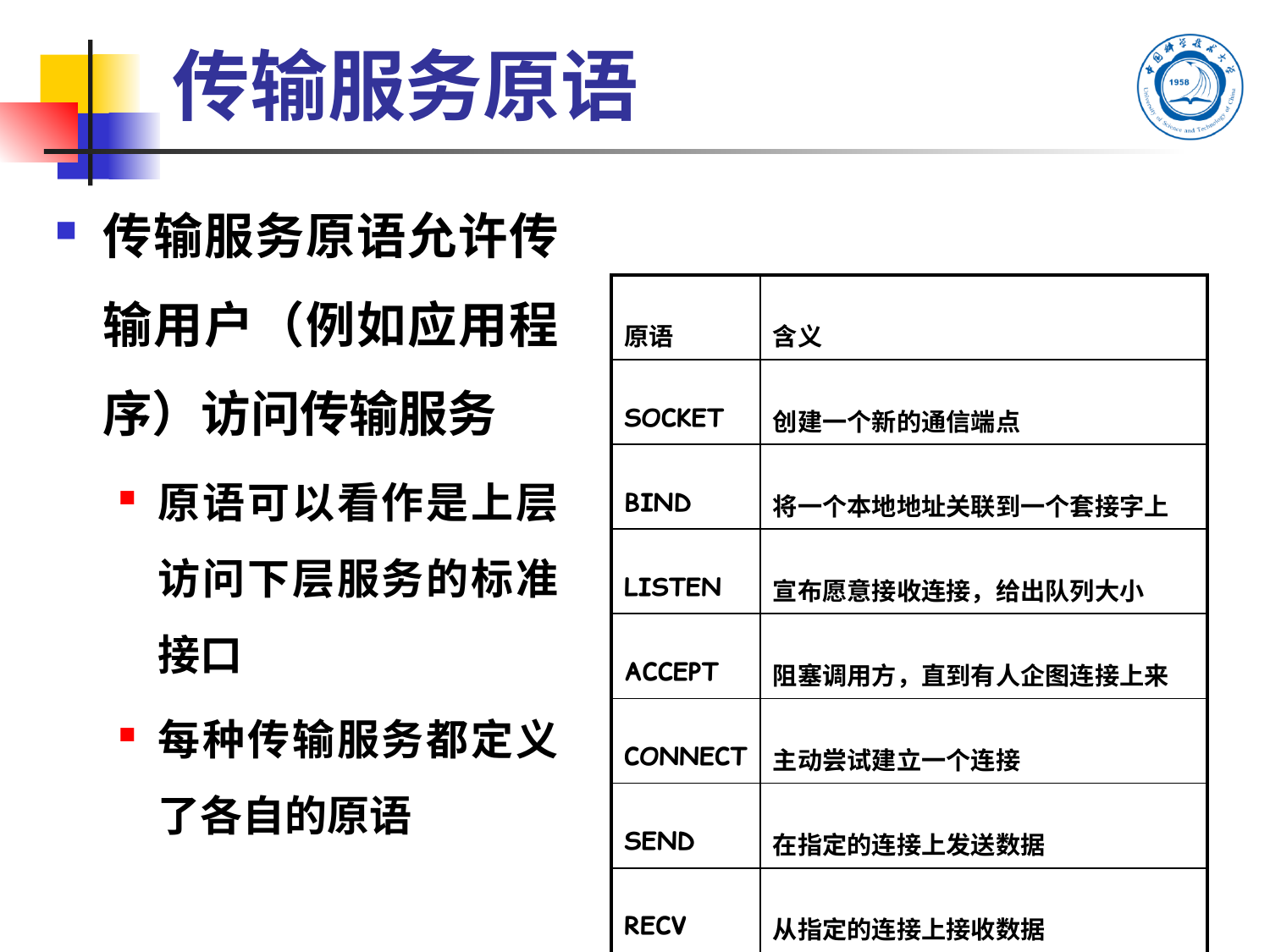

# 传输服务原语
传输服务原语允许传输用户（例如应用程序）访问传输服务
原语可以看作是上层访问下层服务的标准接口
每种传输服务都定义了各自的原语

Berkeley Socket Primitives for TCP
| 原语 | 含义 |
| --- | --- |
| SOCKET | 创建一个新的通信端点 |
| BIND | 将一个本地地址关联到一个套接字上 |
| LISTEN | 宣布愿意接收连接，给出队列大小 |
| ACCEPT | 阻塞调用方，直到有人企图连接上来 |
| CONNECT | 主动尝试建立一个连接 |
| SEND | 在指定的连接上发送数据 |
| RECV | 从指定的连接上接收数据 |
| CLOSE | 释放指定的连接 |